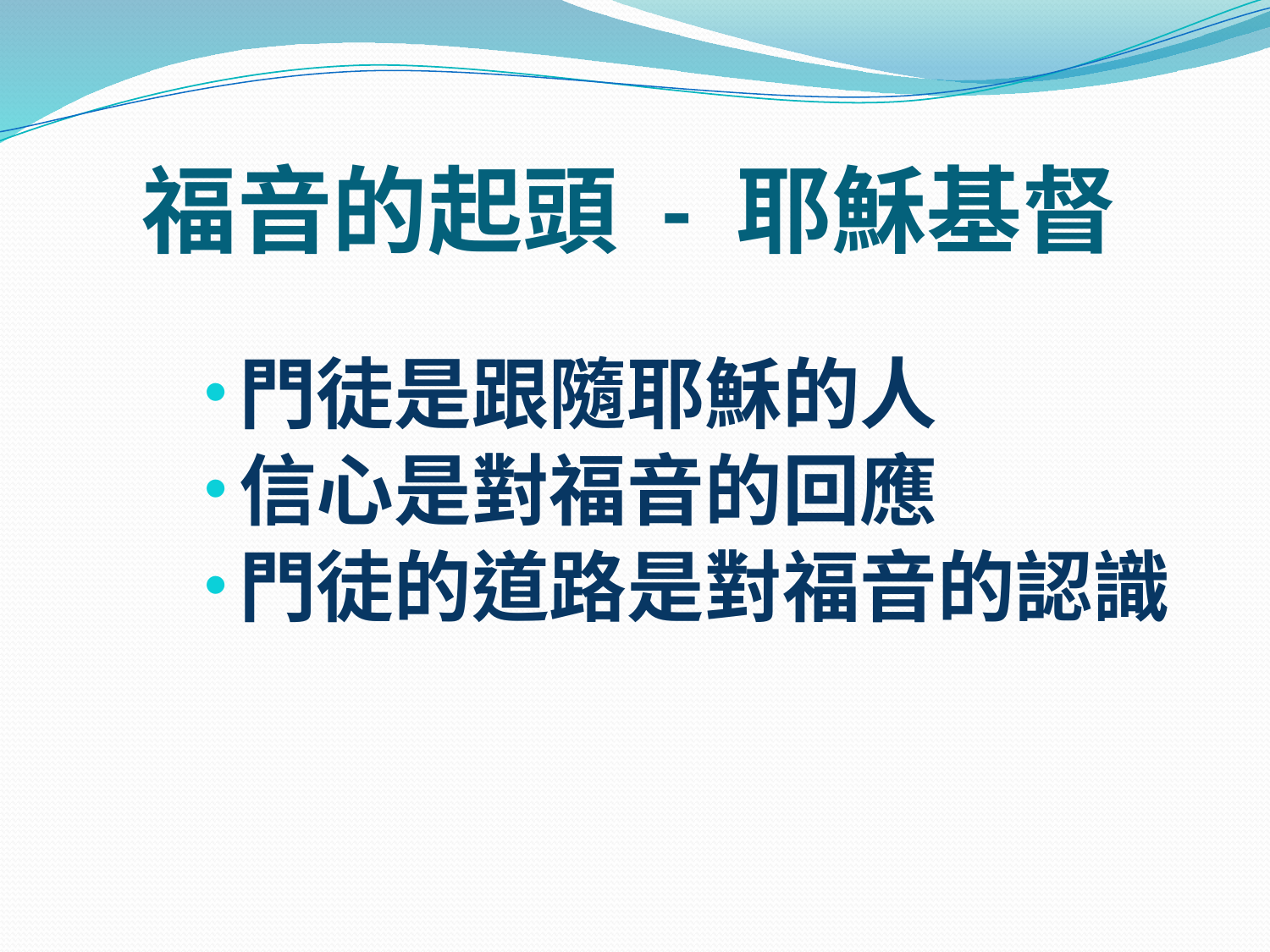

# 福音的起頭 - 耶穌基督
門徒是跟隨耶穌的人
信心是對福音的回應
門徒的道路是對福音的認識